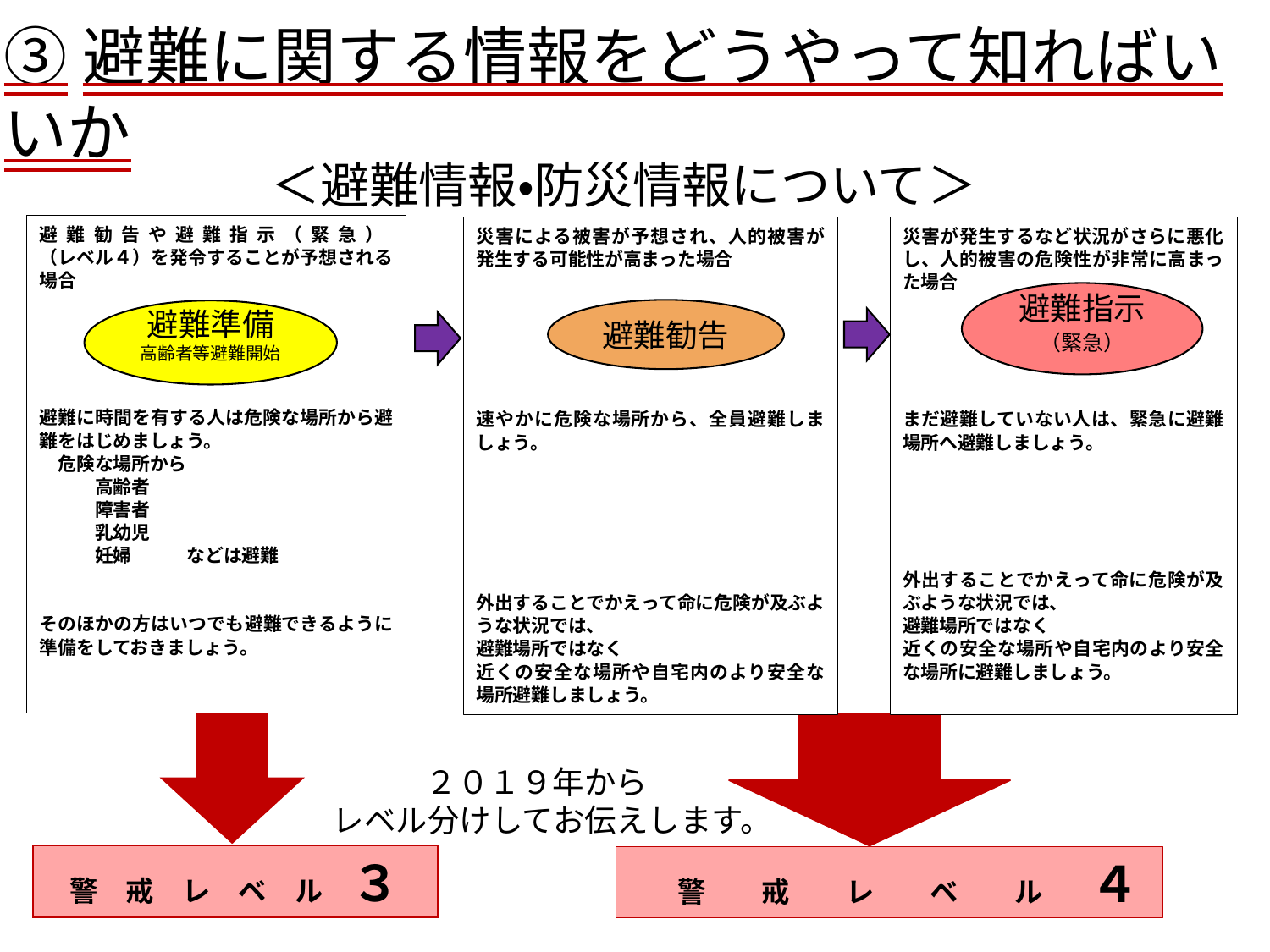

③避難に関する情報をどうやって知ればいいか
＜避難情報・防災情報について＞
避難勧告や避難指示（緊急）
（レベル４）を発令することが予想される場合

避難に時間を有する人は危険な場所から避難をはじめましょう。
　危険な場所から
　　　高齢者
　　　障害者
　　　乳幼児
　　　妊婦　　　などは避難

そのほかの方はいつでも避難できるように準備をしておきましょう。
災害による被害が予想され、人的被害が発生する可能性が高まった場合

速やかに危険な場所から、全員避難しましょう。

外出することでかえって命に危険が及ぶような状況では、
避難場所ではなく
近くの安全な場所や自宅内のより安全な場所避難しましょう。
災害が発生するなど状況がさらに悪化し、人的被害の危険性が非常に高まった場合

まだ避難していない人は、緊急に避難場所へ避難しましょう。

外出することでかえって命に危険が及ぶような状況では、
避難場所ではなく
近くの安全な場所や自宅内のより安全な場所に避難しましょう。

避難指示

（緊急）
避難勧告
避難準備
高齢者等避難開始

２０１９年から
レベル分けしてお伝えします。
警　戒　レ　ベ　ル　３
警　　戒　　レ　　ベ　　ル　　４